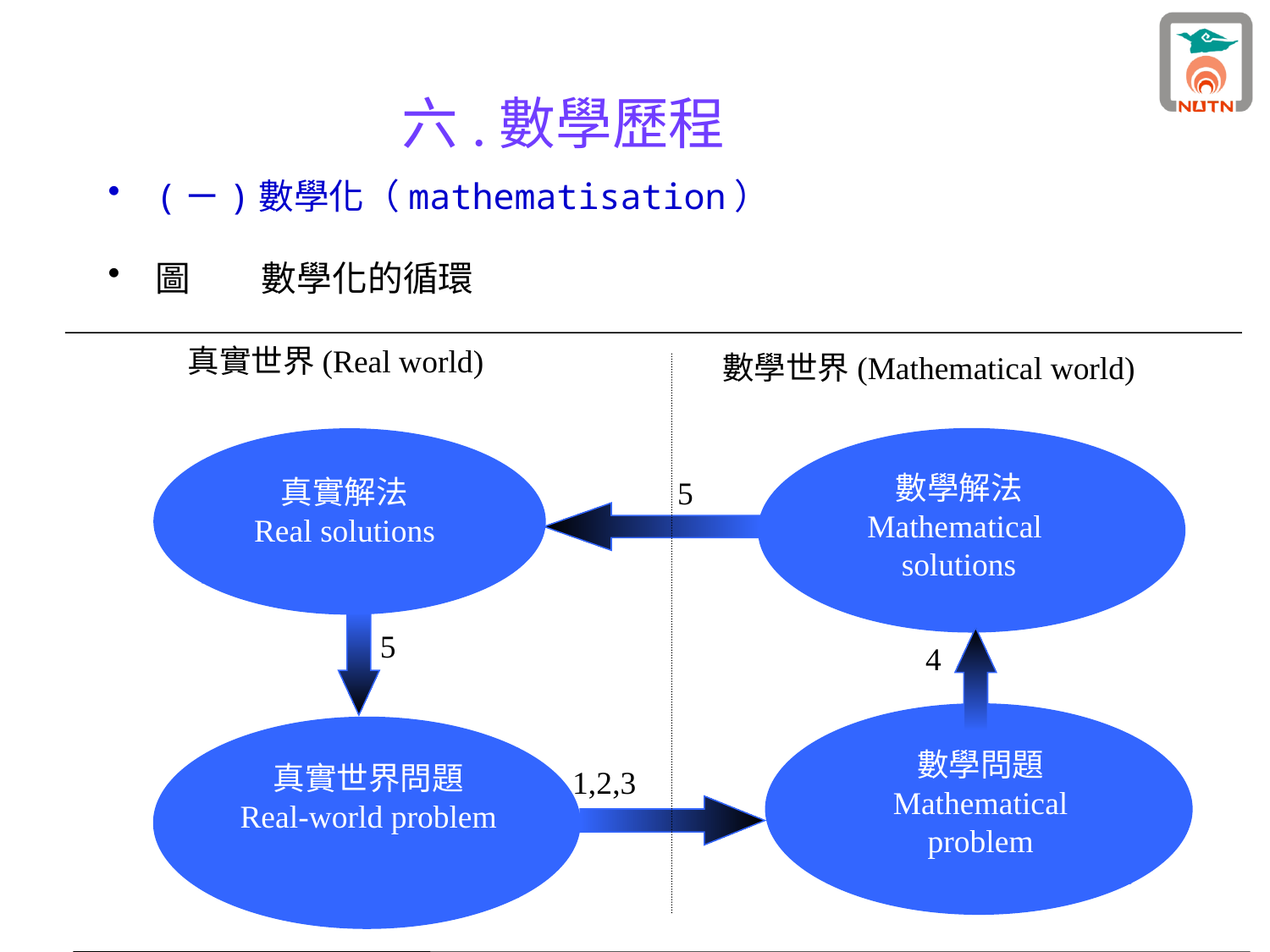

# 六.數學歷程
(ㄧ)數學化（mathematisation）

圖　　數學化的循環

真實世界(Real world)
數學世界(Mathematical world)

數學解法
Mathematical  solutions

真實解法
Real solutions
5

5

4

數學問題
Mathematical problem

真實世界問題
Real-world problem

1,2,3